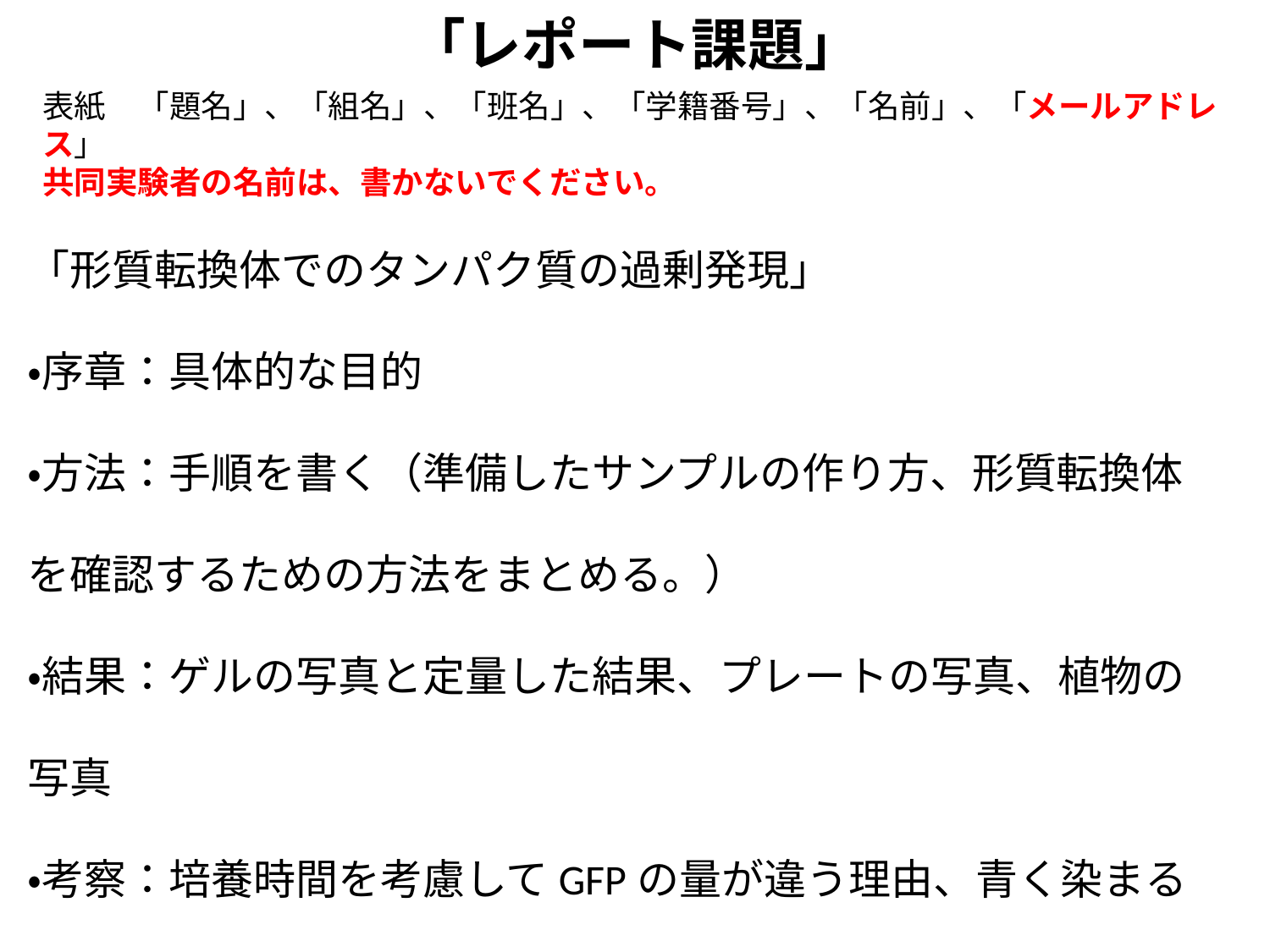

「レポート課題」
表紙　「題名」、「組名」、「班名」、「学籍番号」、「名前」、「メールアドレス」
共同実験者の名前は、書かないでください。
「形質転換体でのタンパク質の過剰発現」
・序章：具体的な目的
・方法：手順を書く（準備したサンプルの作り方、形質転換体を確認するための方法をまとめる。）
・結果：ゲルの写真と定量した結果、プレートの写真、植物の写真
・考察：培養時間を考慮してGFPの量が違う理由、青く染まる理由を簡単に説明。